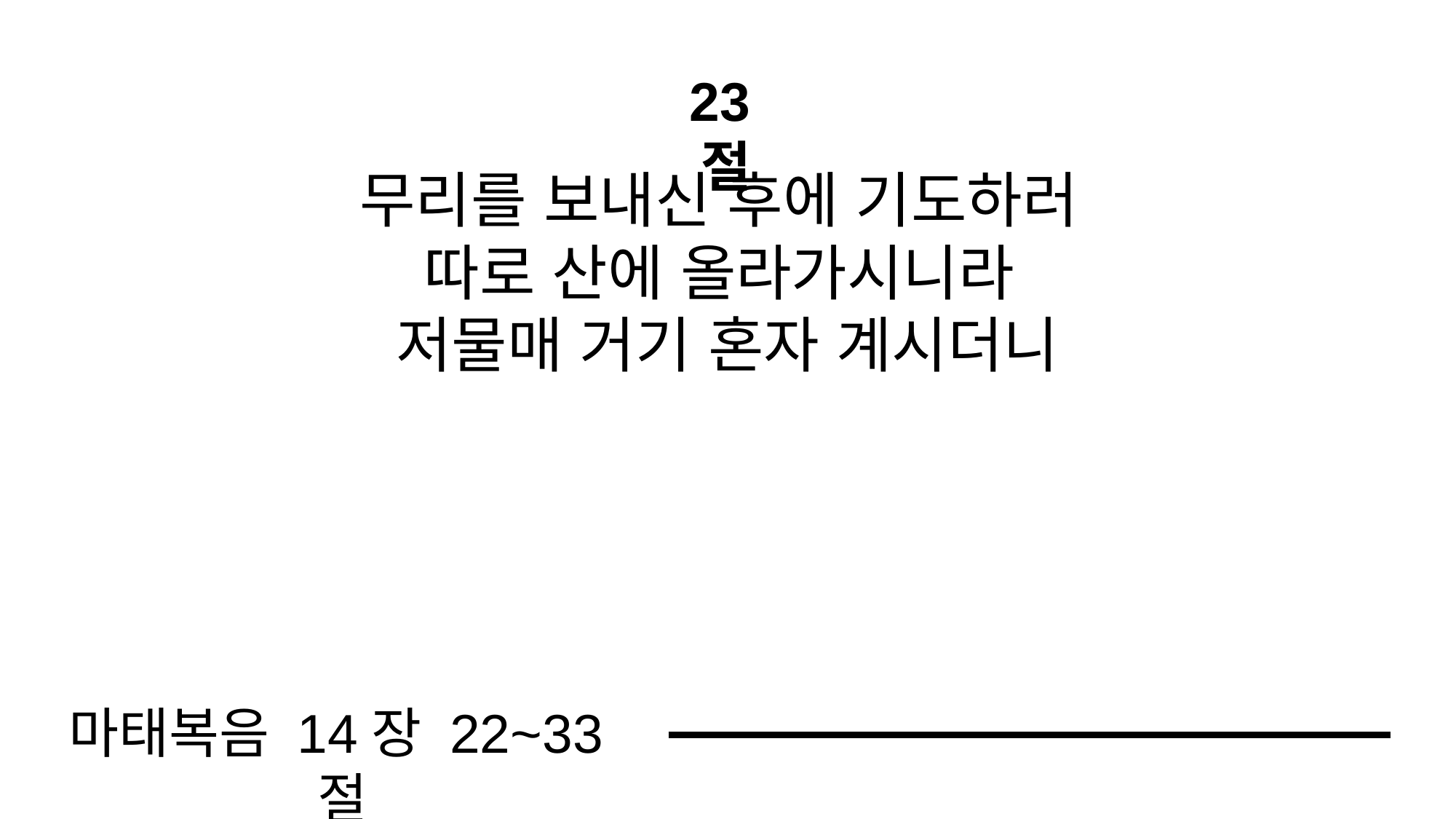

23절
무리를 보내신 후에 기도하러
따로 산에 올라가시니라
저물매 거기 혼자 계시더니
마태복음 14장 22~33절